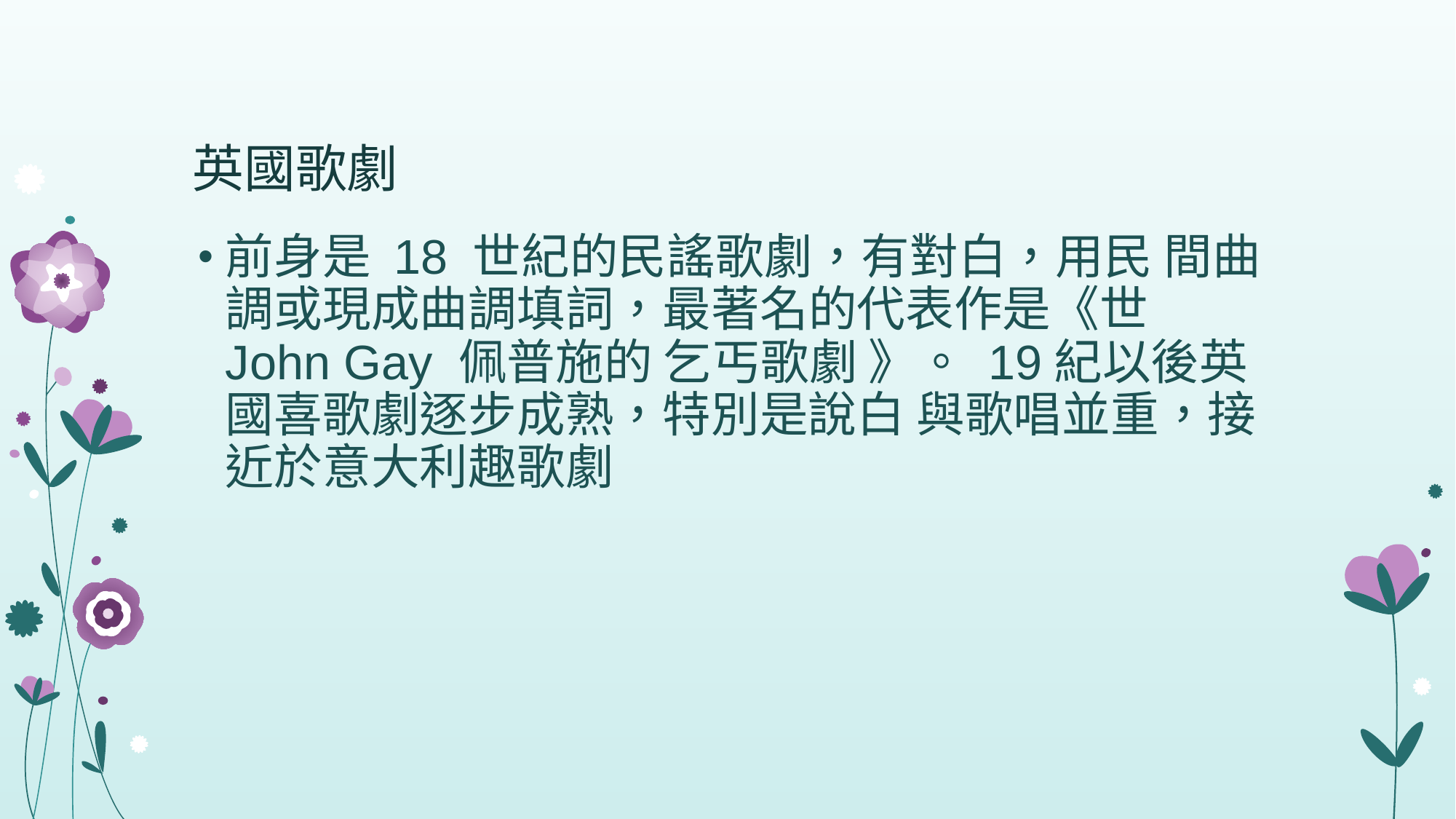

# 英國歌劇
前身是 18 世紀的民謠歌劇，有對白，用民 間曲調或現成曲調填詞，最著名的代表作是《世 John Gay 佩普施的 乞丐歌劇 》。 19紀以後英國喜歌劇逐步成熟，特別是說白 與歌唱並重，接近於意大利趣歌劇